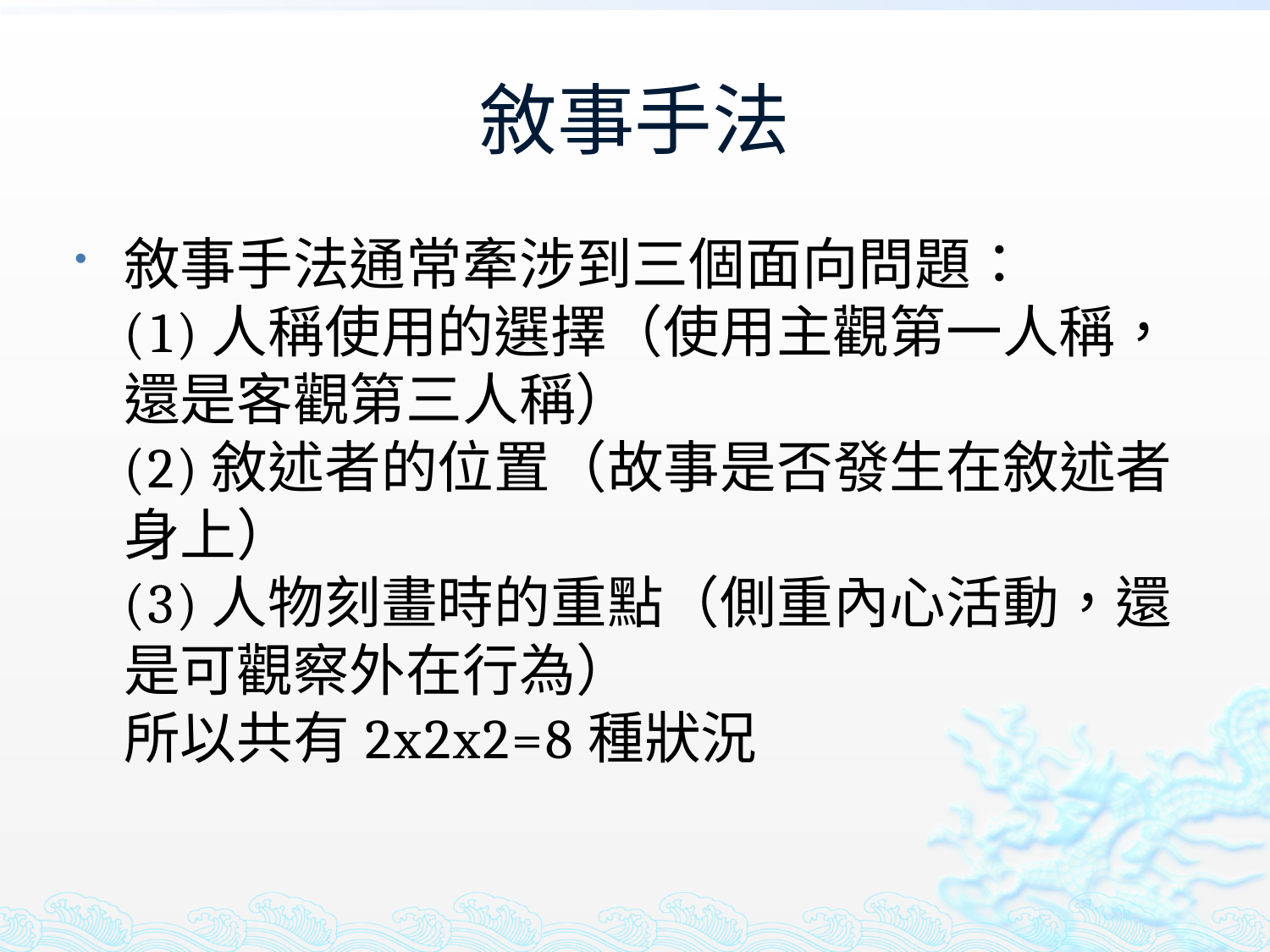

# 敘事手法
敘事手法通常牽涉到三個面向問題：
(1)人稱使用的選擇（使用主觀第一人稱，還是客觀第三人稱）
(2)敘述者的位置（故事是否發生在敘述者身上）
(3)人物刻畫時的重點（側重內心活動，還是可觀察外在行為）
所以共有2x2x2=8種狀況